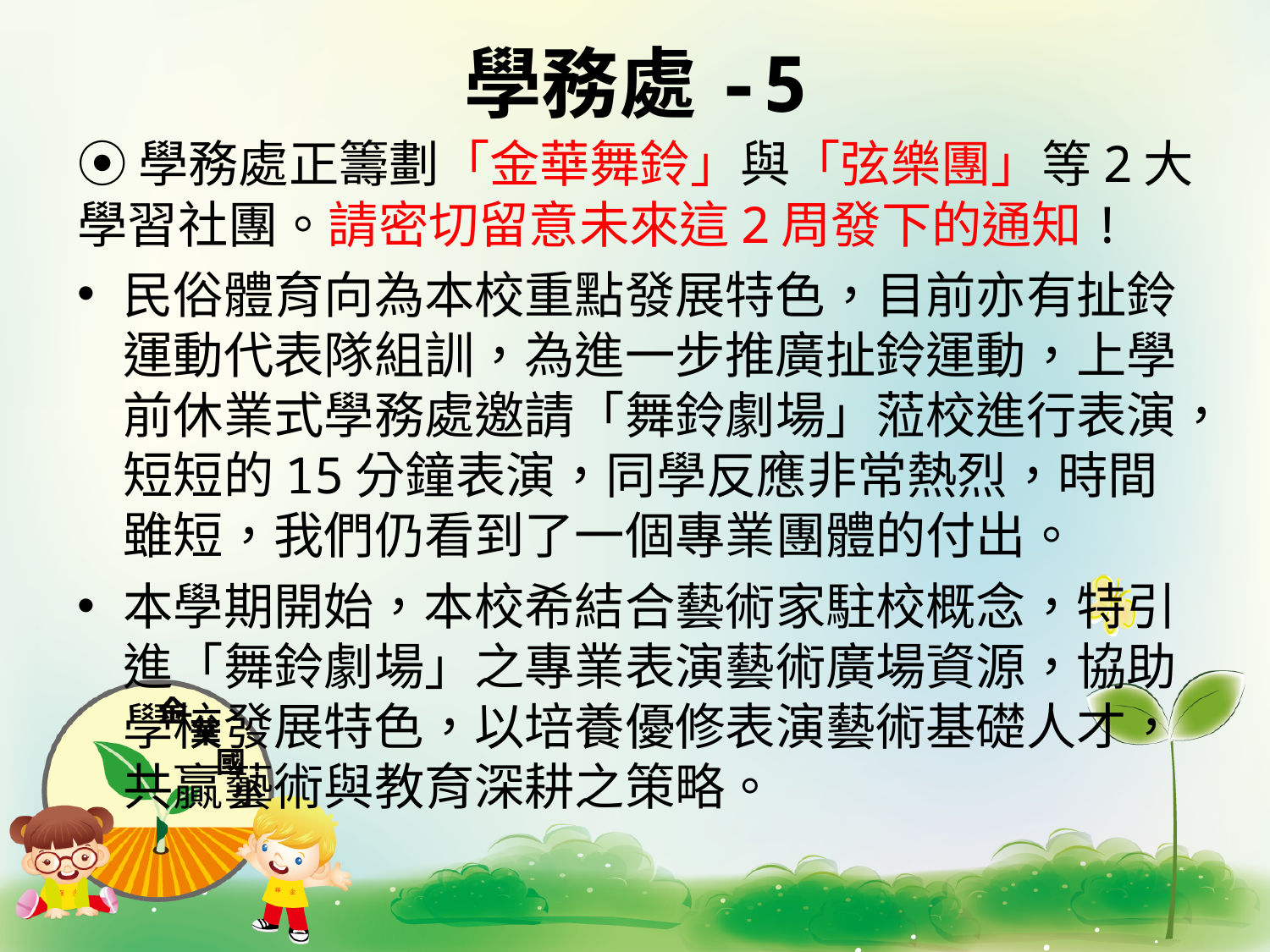

# 學務處-5
⦿學務處正籌劃「金華舞鈴」與「弦樂團」等2大學習社團。請密切留意未來這2周發下的通知!
民俗體育向為本校重點發展特色，目前亦有扯鈴運動代表隊組訓，為進一步推廣扯鈴運動，上學前休業式學務處邀請「舞鈴劇場」蒞校進行表演，短短的15分鐘表演，同學反應非常熱烈，時間雖短，我們仍看到了一個專業團體的付出。
本學期開始，本校希結合藝術家駐校概念，特引進「舞鈴劇場」之專業表演藝術廣場資源，協助學校發展特色，以培養優修表演藝術基礎人才，共贏藝術與教育深耕之策略。